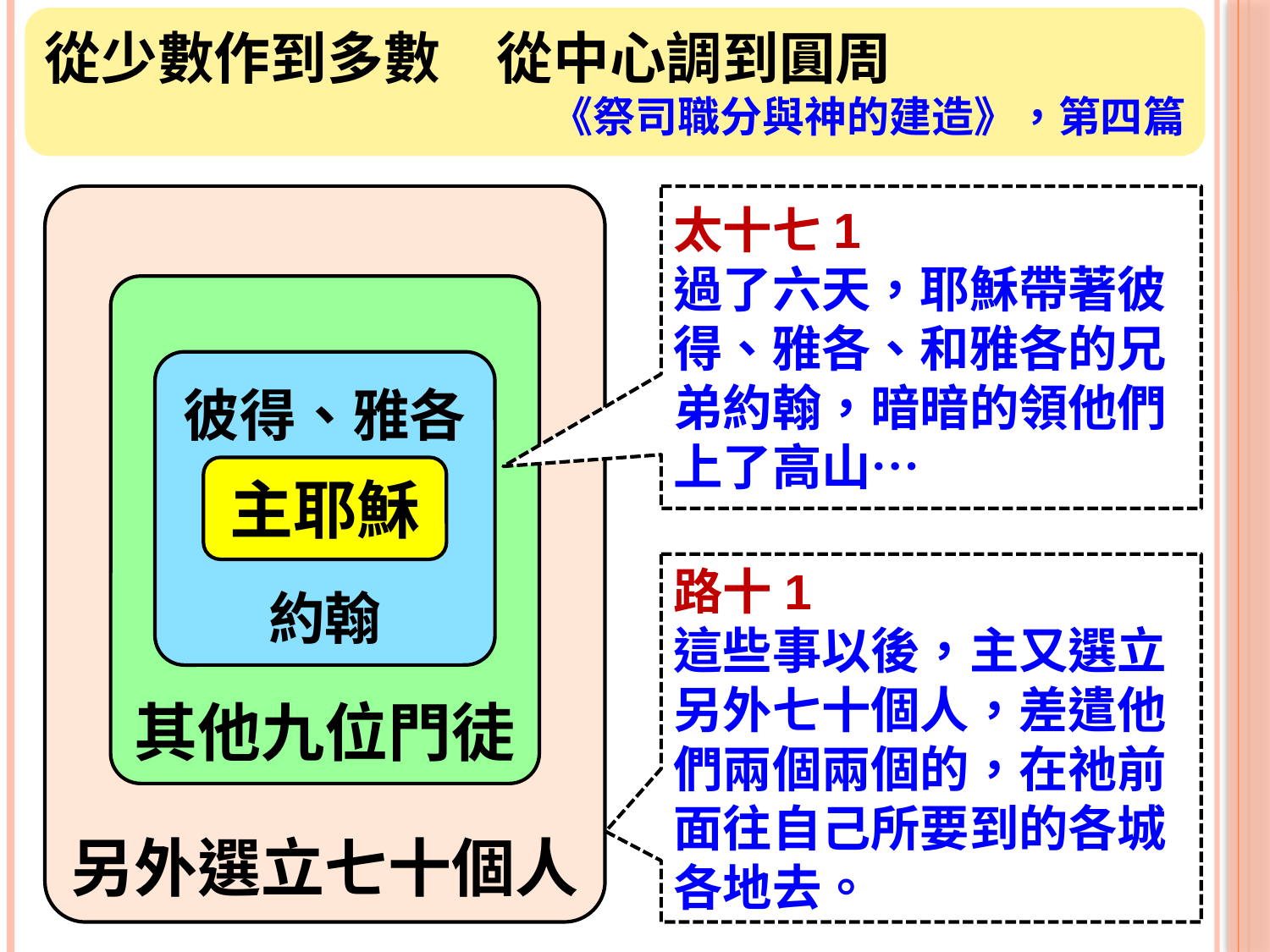

從少數作到多數　從中心調到圓周
《祭司職分與神的建造》，第四篇
另外選立七十個人
太十七1
過了六天，耶穌帶著彼得、雅各、和雅各的兄弟約翰，暗暗的領他們上了高山…
其他九位門徒
彼得、雅各

約翰
主耶穌
路十1
這些事以後，主又選立另外七十個人，差遣他們兩個兩個的，在祂前面往自己所要到的各城各地去。